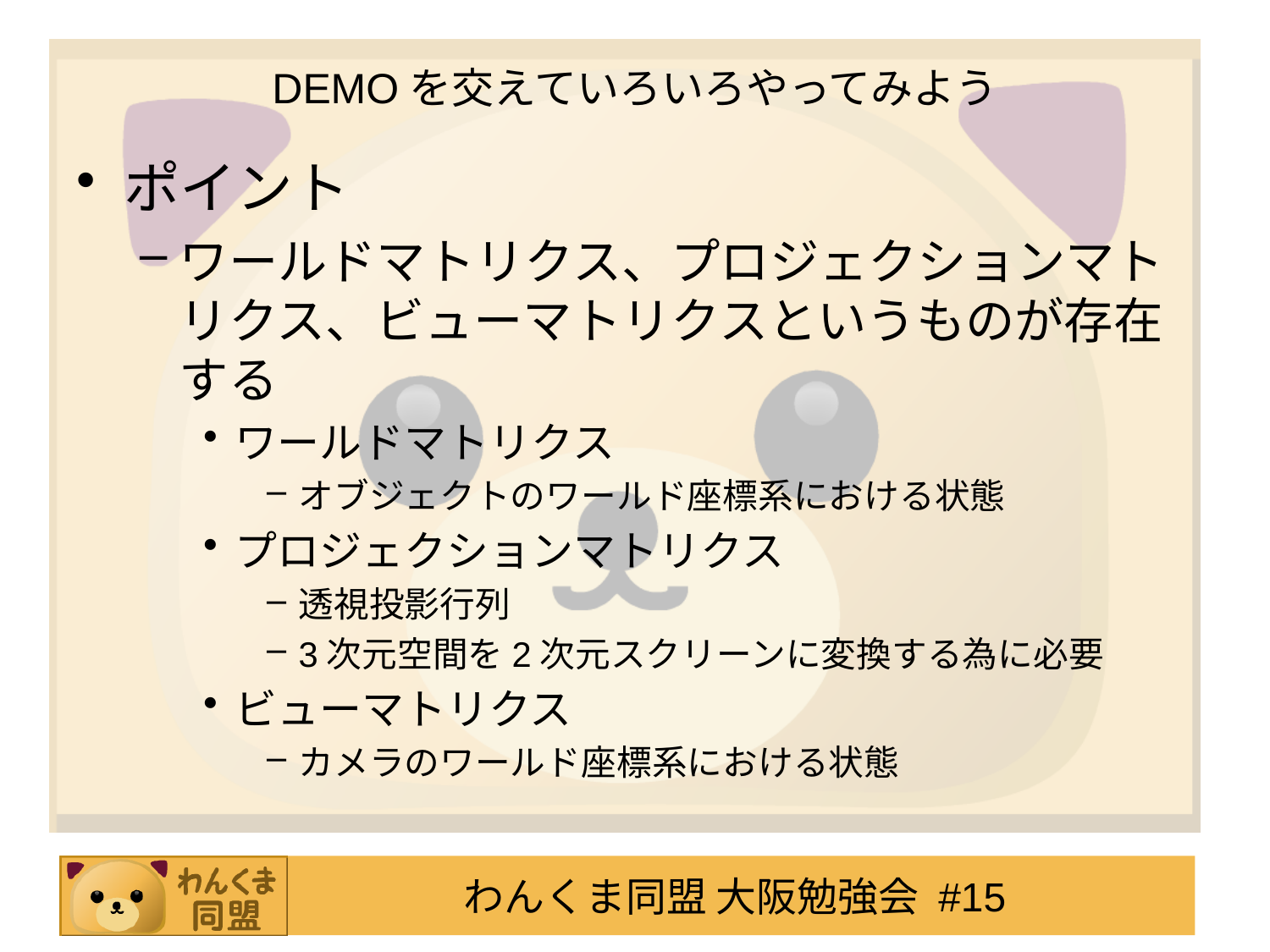

# DEMOを交えていろいろやってみよう
ポイント
ワールドマトリクス、プロジェクションマトリクス、ビューマトリクスというものが存在する
ワールドマトリクス
オブジェクトのワールド座標系における状態
プロジェクションマトリクス
透視投影行列
3次元空間を2次元スクリーンに変換する為に必要
ビューマトリクス
カメラのワールド座標系における状態